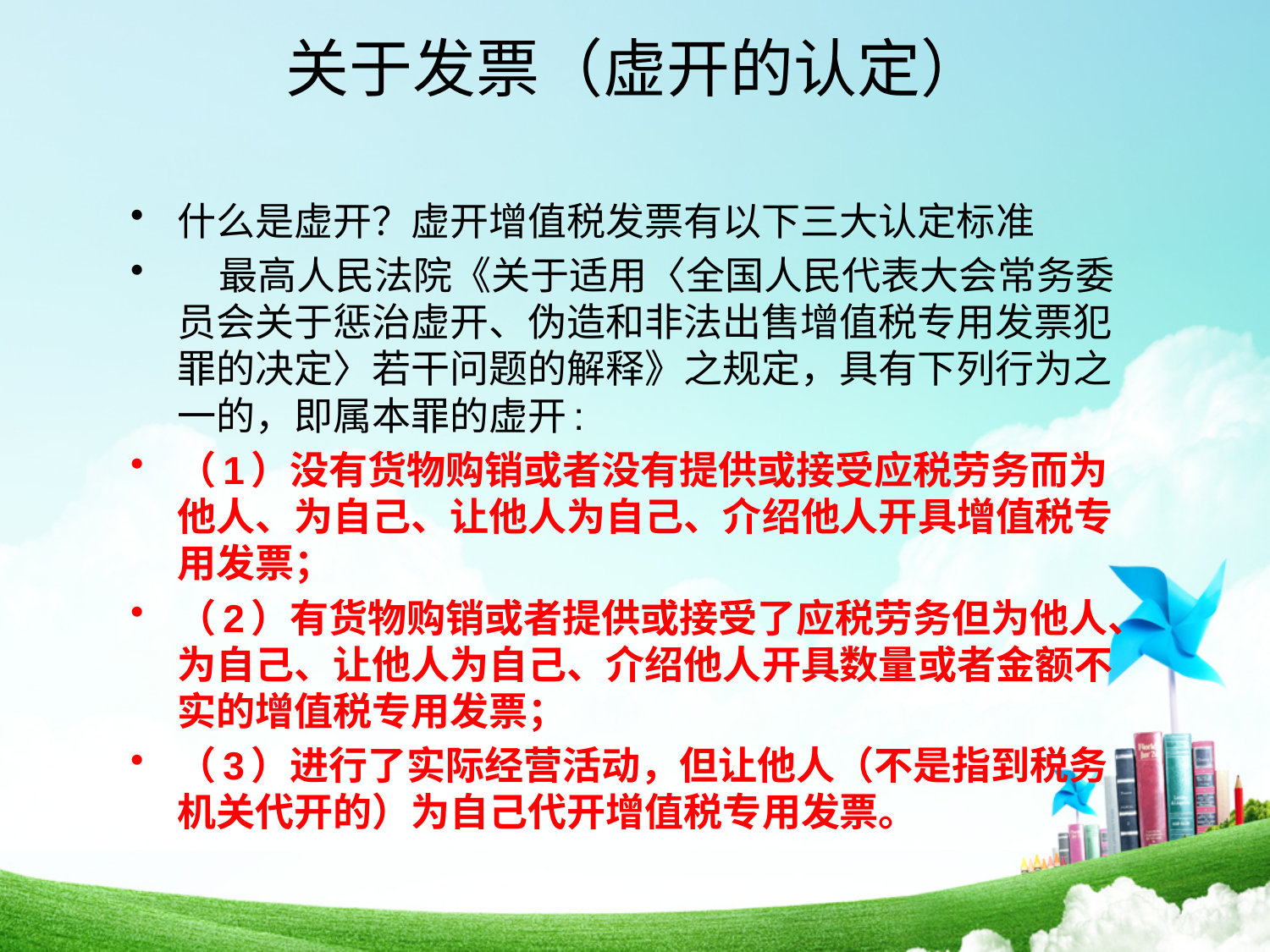

# 关于发票（虚开的认定）
什么是虚开？虚开增值税发票有以下三大认定标准
    最高人民法院《关于适用〈全国人民代表大会常务委员会关于惩治虚开、伪造和非法出售增值税专用发票犯罪的决定〉若干问题的解释》之规定，具有下列行为之一的，即属本罪的虚开:
（1）没有货物购销或者没有提供或接受应税劳务而为他人、为自己、让他人为自己、介绍他人开具增值税专用发票；
（2）有货物购销或者提供或接受了应税劳务但为他人、为自己、让他人为自己、介绍他人开具数量或者金额不实的增值税专用发票；
（3）进行了实际经营活动，但让他人（不是指到税务机关代开的）为自己代开增值税专用发票。